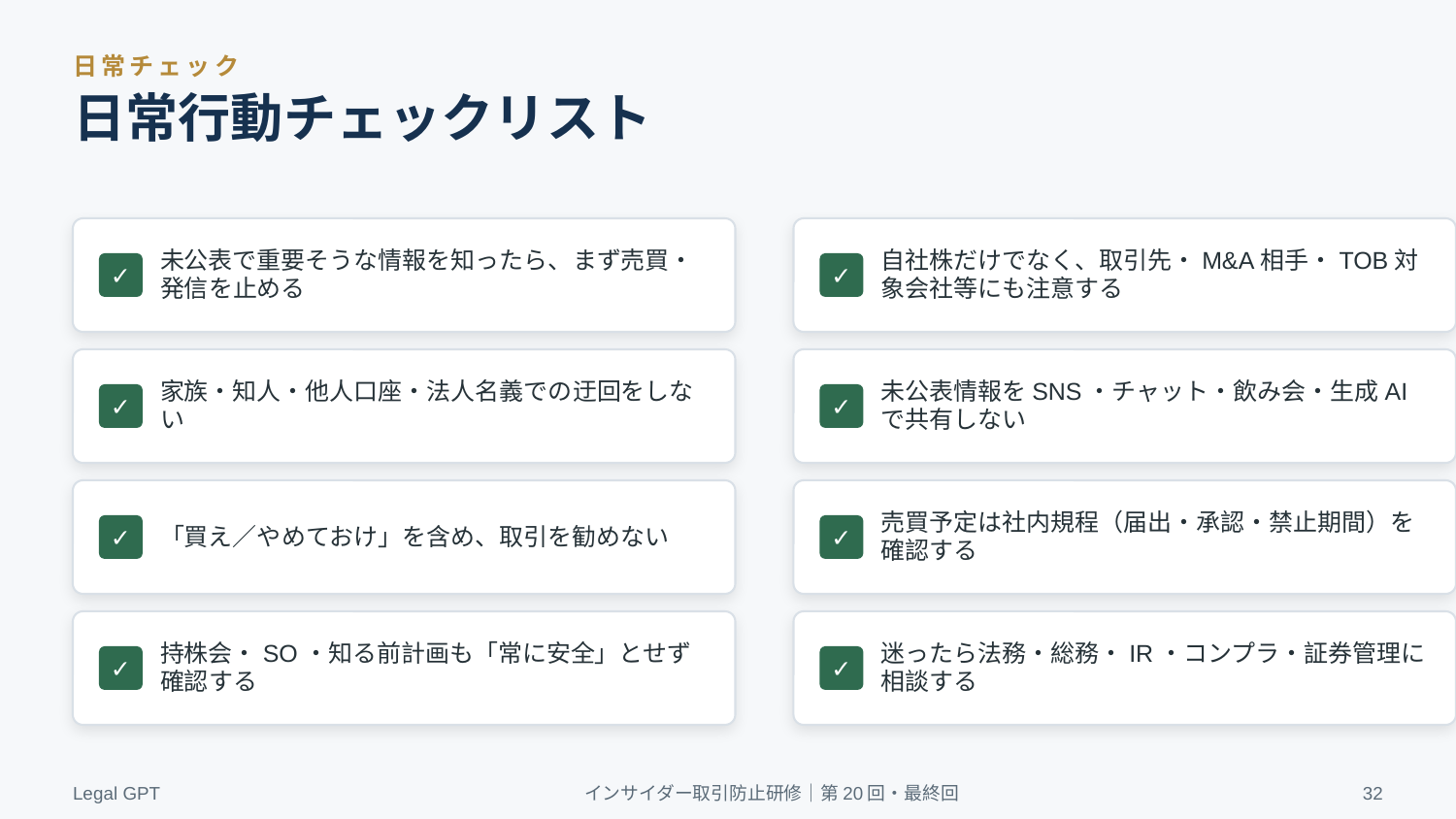

日常チェック
日常行動チェックリスト

未公表で重要そうな情報を知ったら、まず売買・発信を止める
自社株だけでなく、取引先・M&A相手・TOB対象会社等にも注意する

✓

✓

家族・知人・他人口座・法人名義での迂回をしない
未公表情報をSNS・チャット・飲み会・生成AIで共有しない

✓

✓

「買え／やめておけ」を含め、取引を勧めない
売買予定は社内規程（届出・承認・禁止期間）を確認する

✓

✓

持株会・SO・知る前計画も「常に安全」とせず確認する
迷ったら法務・総務・IR・コンプラ・証券管理に相談する

✓

✓
Legal GPT
インサイダー取引防止研修｜第20回・最終回
32